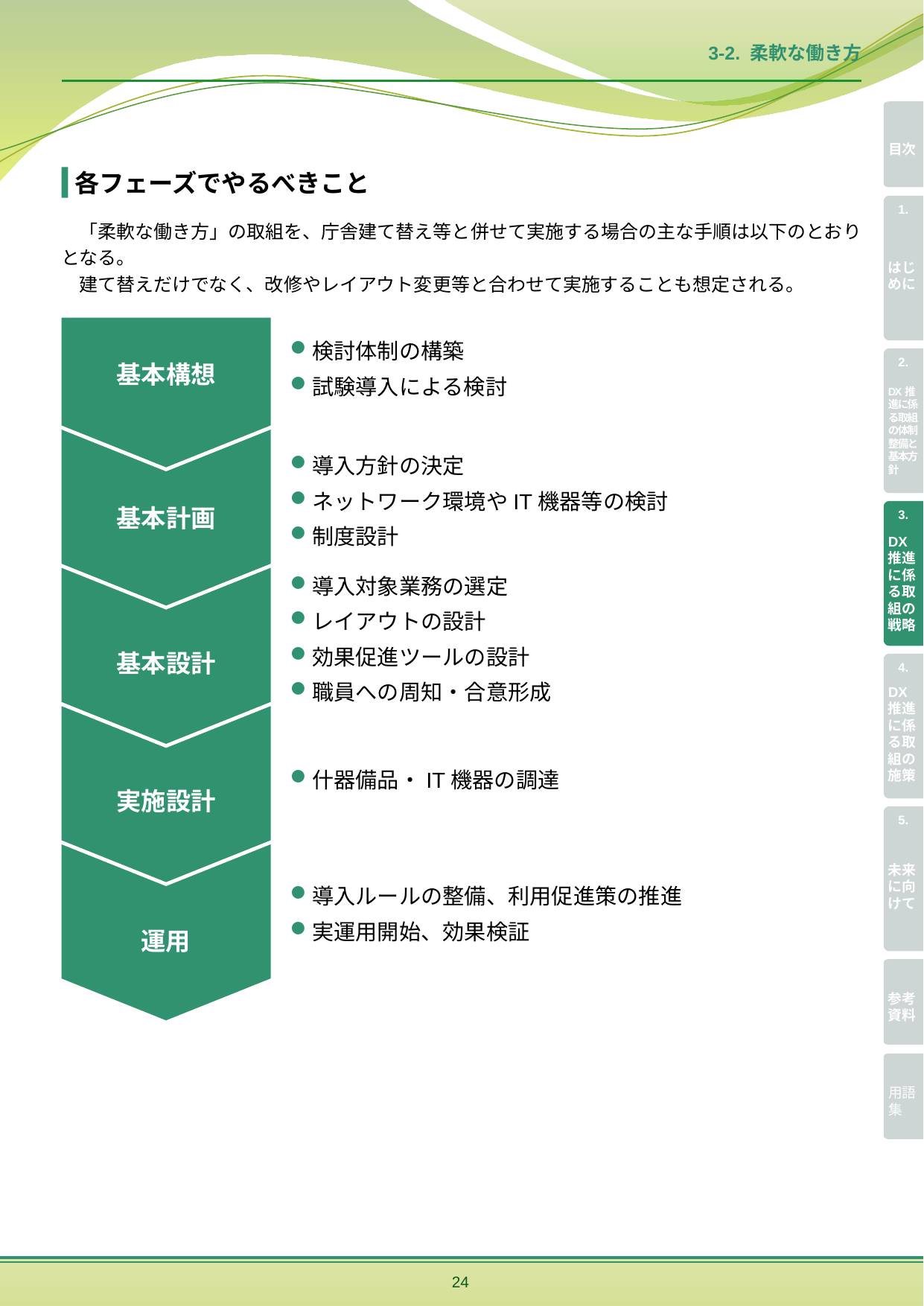

3-2. 柔軟な働き方

各フェーズでやるべきこと
「柔軟な働き方」の取組を、庁舎建て替え等と併せて実施する場合の主な手順は以下のとおりとなる。
建て替えだけでなく、改修やレイアウト変更等と合わせて実施することも想定される。

検討体制の構築
試験導入による検討
基本構想
導入方針の決定
ネットワーク環境やIT機器等の検討
制度設計
基本計画
導入対象業務の選定
レイアウトの設計
効果促進ツールの設計
職員への周知・合意形成
基本設計
什器備品・IT機器の調達
実施設計
導入ルールの整備、利用促進策の推進
実運用開始、効果検証
運用
24